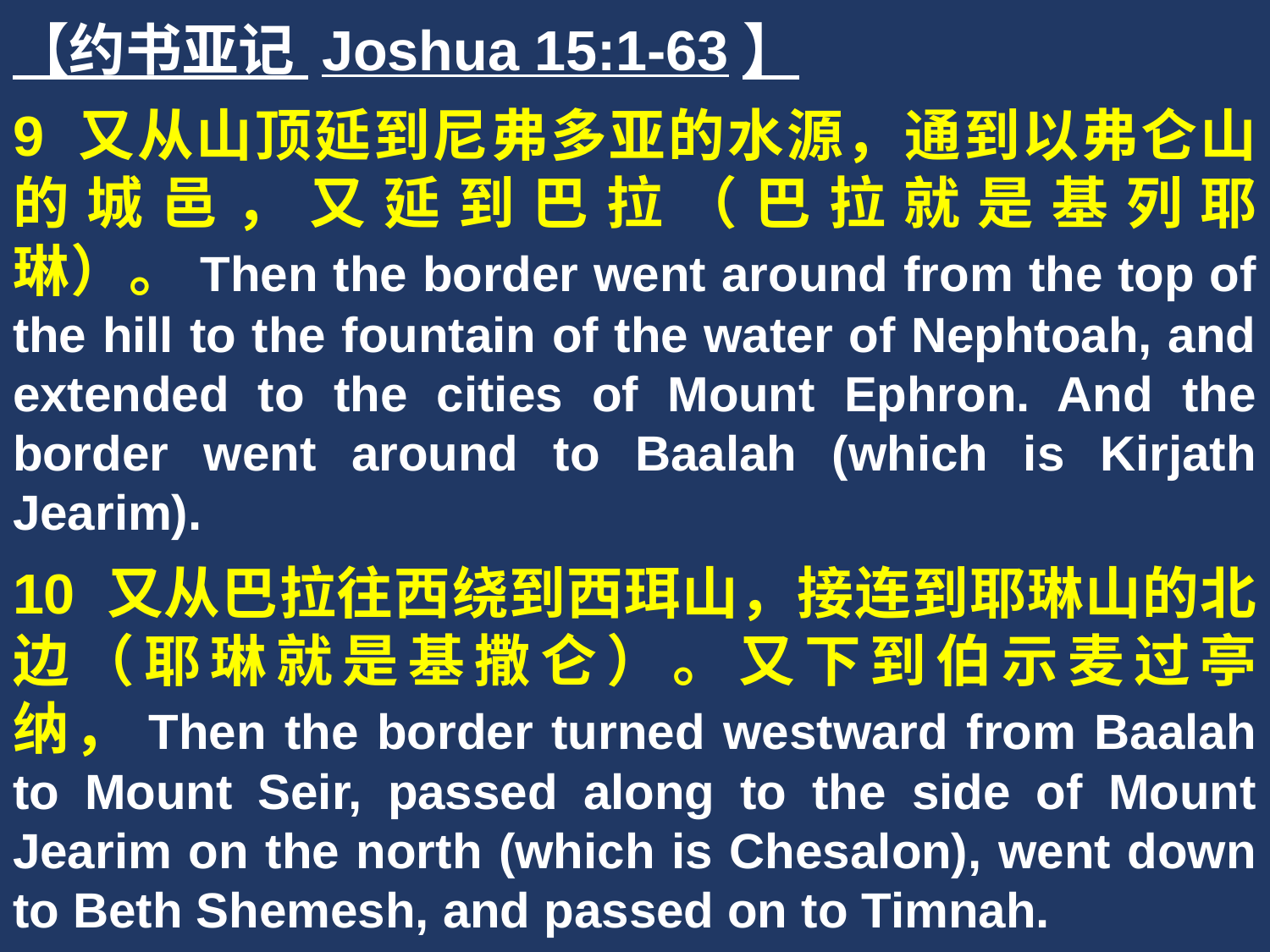

【约书亚记 Joshua 15:1-63】
9 又从山顶延到尼弗多亚的水源，通到以弗仑山的城邑，又延到巴拉（巴拉就是基列耶琳）。Then the border went around from the top of the hill to the fountain of the water of Nephtoah, and extended to the cities of Mount Ephron. And the border went around to Baalah (which is Kirjath Jearim).
10 又从巴拉往西绕到西珥山，接连到耶琳山的北边（耶琳就是基撒仑）。又下到伯示麦过亭纳，Then the border turned westward from Baalah to Mount Seir, passed along to the side of Mount Jearim on the north (which is Chesalon), went down to Beth Shemesh, and passed on to Timnah.